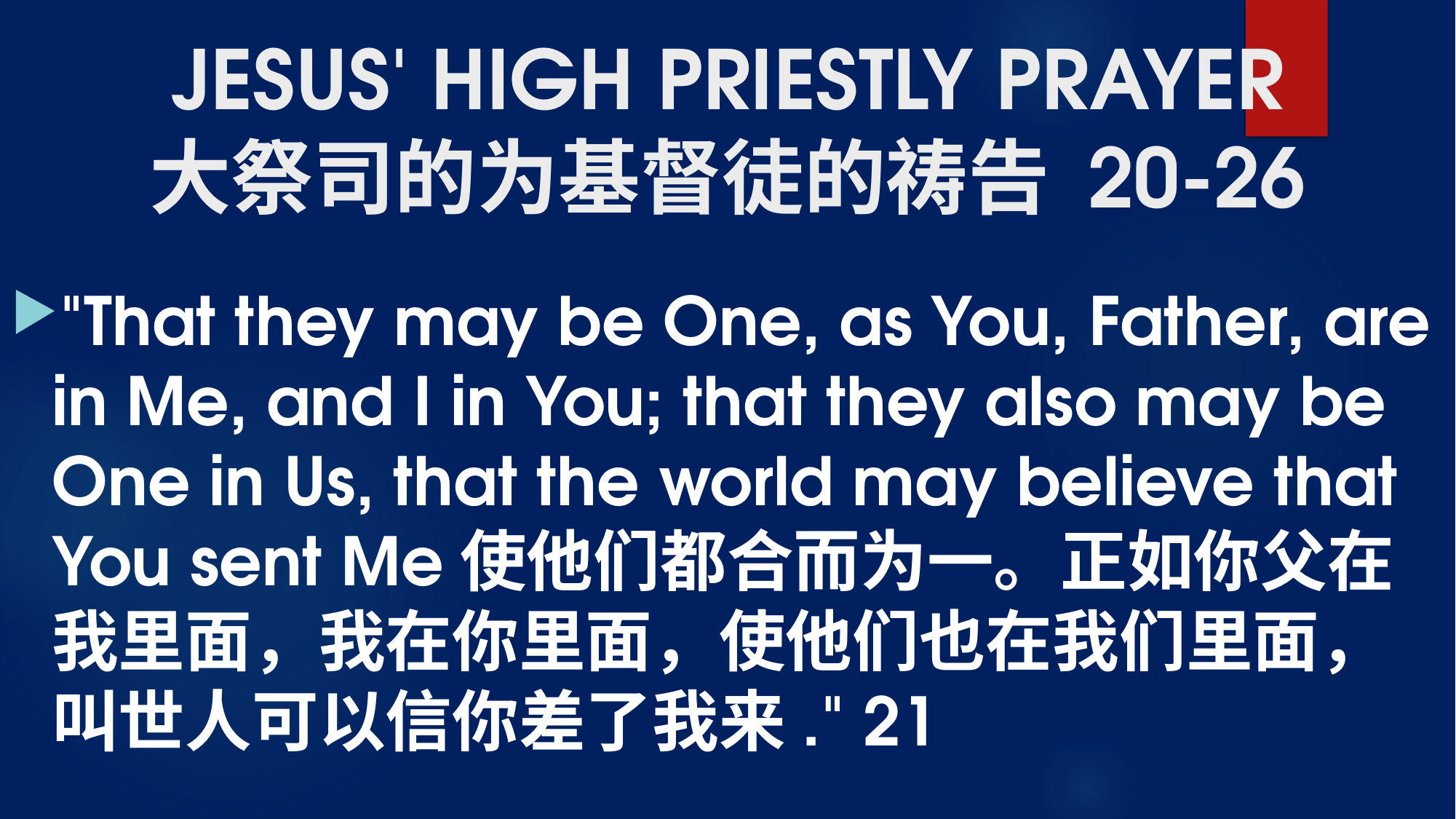

# JESUS' HIGH PRIESTLY PRAYER 大祭司的为基督徒的祷告 20-26
"That they may be One, as You, Father, are in Me, and I in You; that they also may be One in Us, that the world may believe that You sent Me使他们都合而为一。正如你父在我里面，我在你里面，使他们也在我们里面，叫世人可以信你差了我来." 21